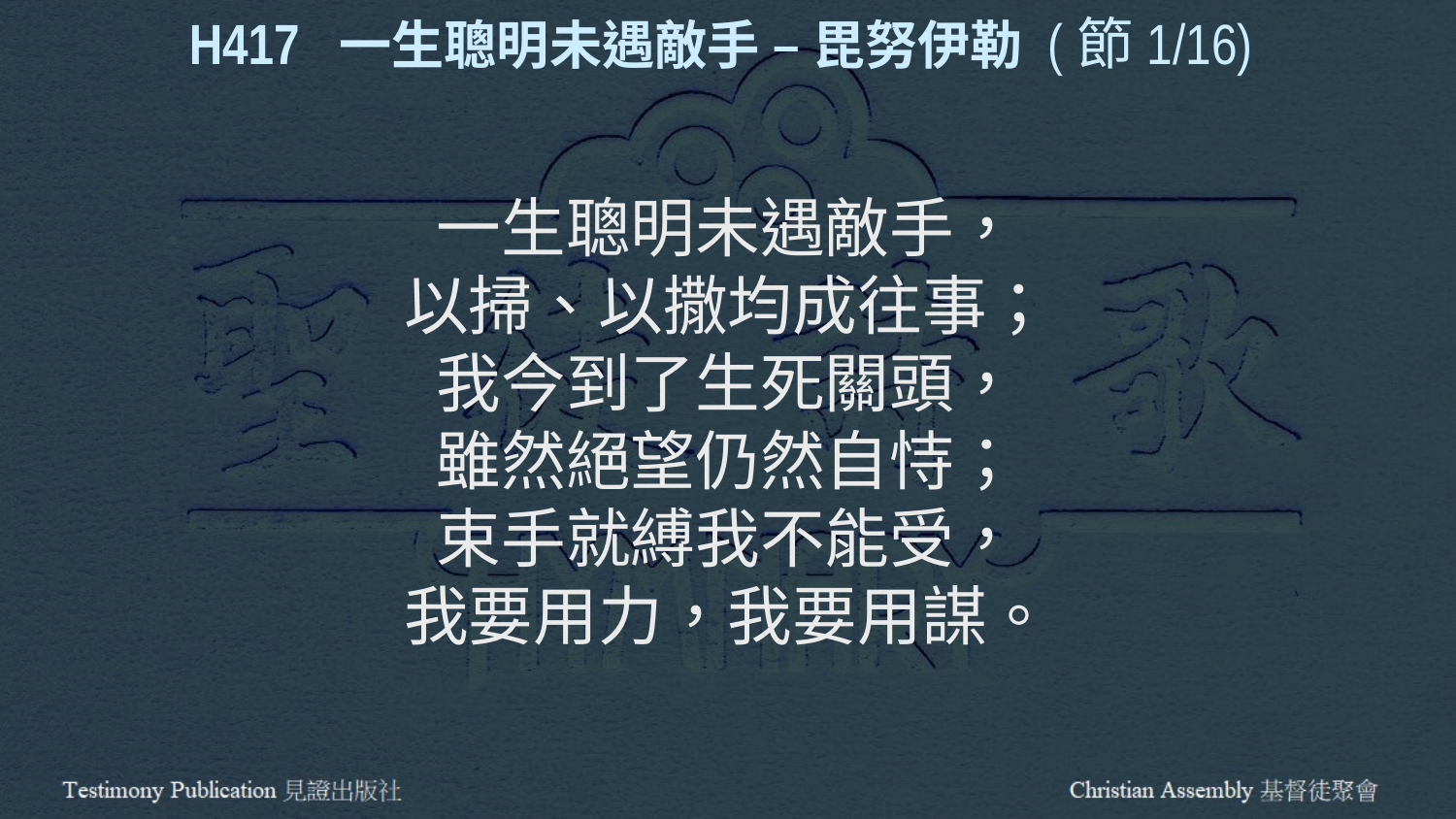

H417  一生聰明未遇敵手 – 毘努伊勒 (節1/16)
一生聰明未遇敵手，
以掃、以撒均成往事；
我今到了生死關頭，
雖然絕望仍然自恃；
束手就縛我不能受，
我要用力，我要用謀。